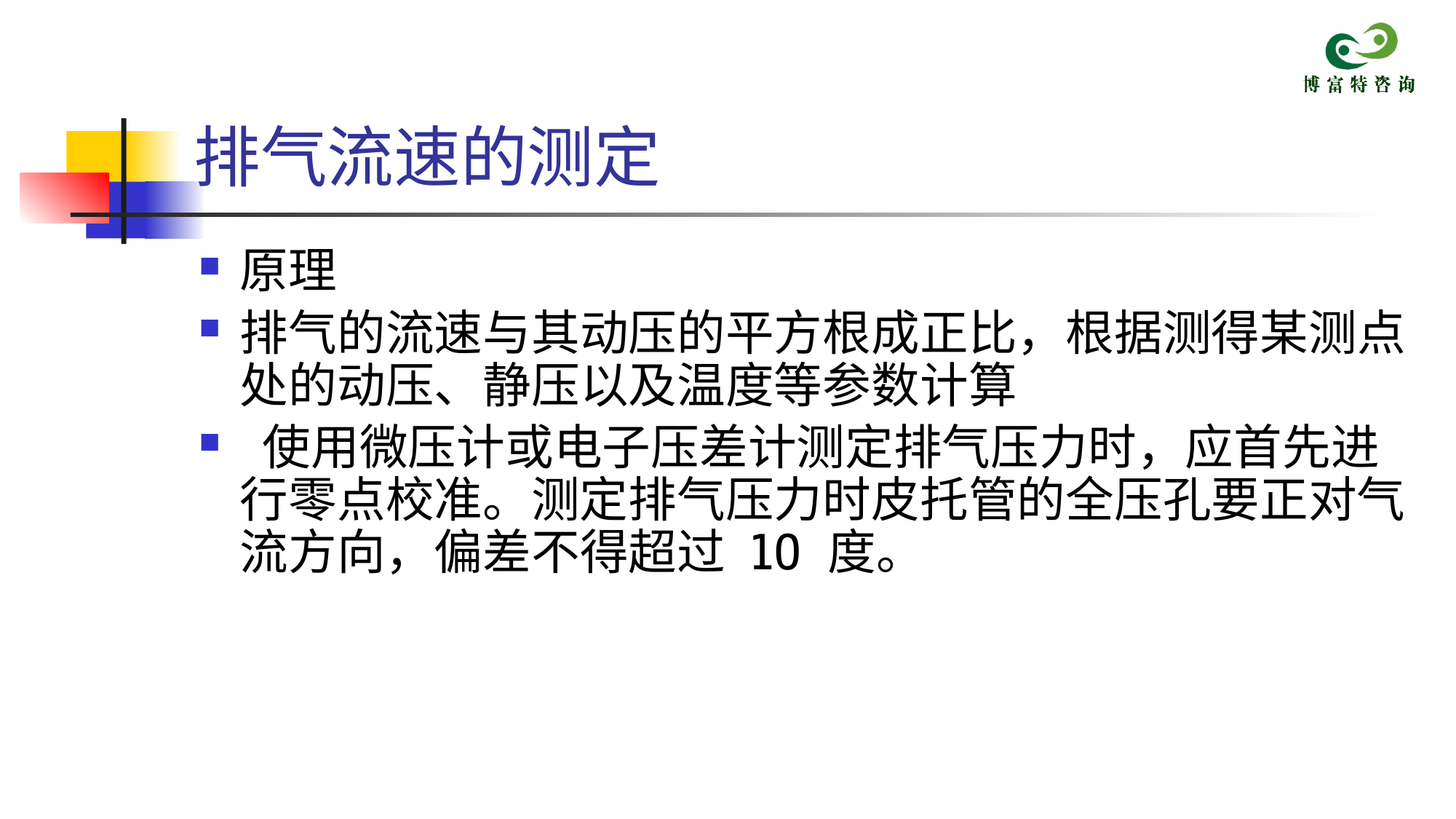

# 排气流速的测定
原理
排气的流速与其动压的平方根成正比，根据测得某测点处的动压、静压以及温度等参数计算
 使用微压计或电子压差计测定排气压力时，应首先进行零点校准。测定排气压力时皮托管的全压孔要正对气流方向，偏差不得超过 10 度。